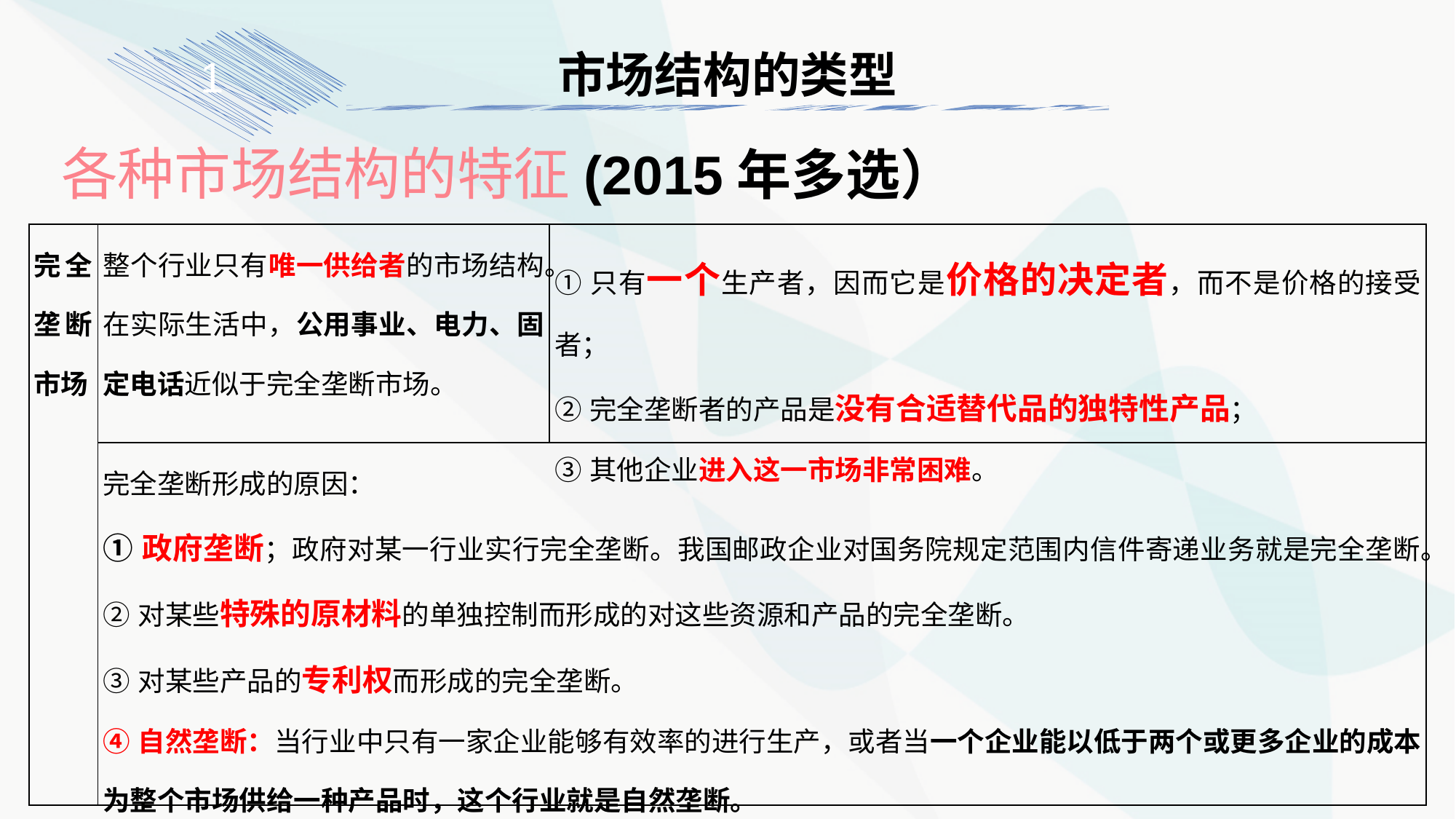

市场结构的类型
1
各种市场结构的特征(2015年多选）
| 完全垄断市场 | 整个行业只有唯一供给者的市场结构。在实际生活中，公用事业、电力、固定电话近似于完全垄断市场。 | ①只有一个生产者，因而它是价格的决定者，而不是价格的接受者； ②完全垄断者的产品是没有合适替代品的独特性产品； ③其他企业进入这一市场非常困难。 |
| --- | --- | --- |
|  | 完全垄断形成的原因： ①政府垄断；政府对某一行业实行完全垄断。我国邮政企业对国务院规定范围内信件寄递业务就是完全垄断。 ②对某些特殊的原材料的单独控制而形成的对这些资源和产品的完全垄断。 ③对某些产品的专利权而形成的完全垄断。 ④自然垄断：当行业中只有一家企业能够有效率的进行生产，或者当一个企业能以低于两个或更多企业的成本为整个市场供给一种产品时，这个行业就是自然垄断。 自然垄断与规模经济有着密切的关系。规模经济就是企业或厂商的平均总成本会随着产量的扩大而不断下降。 |  |